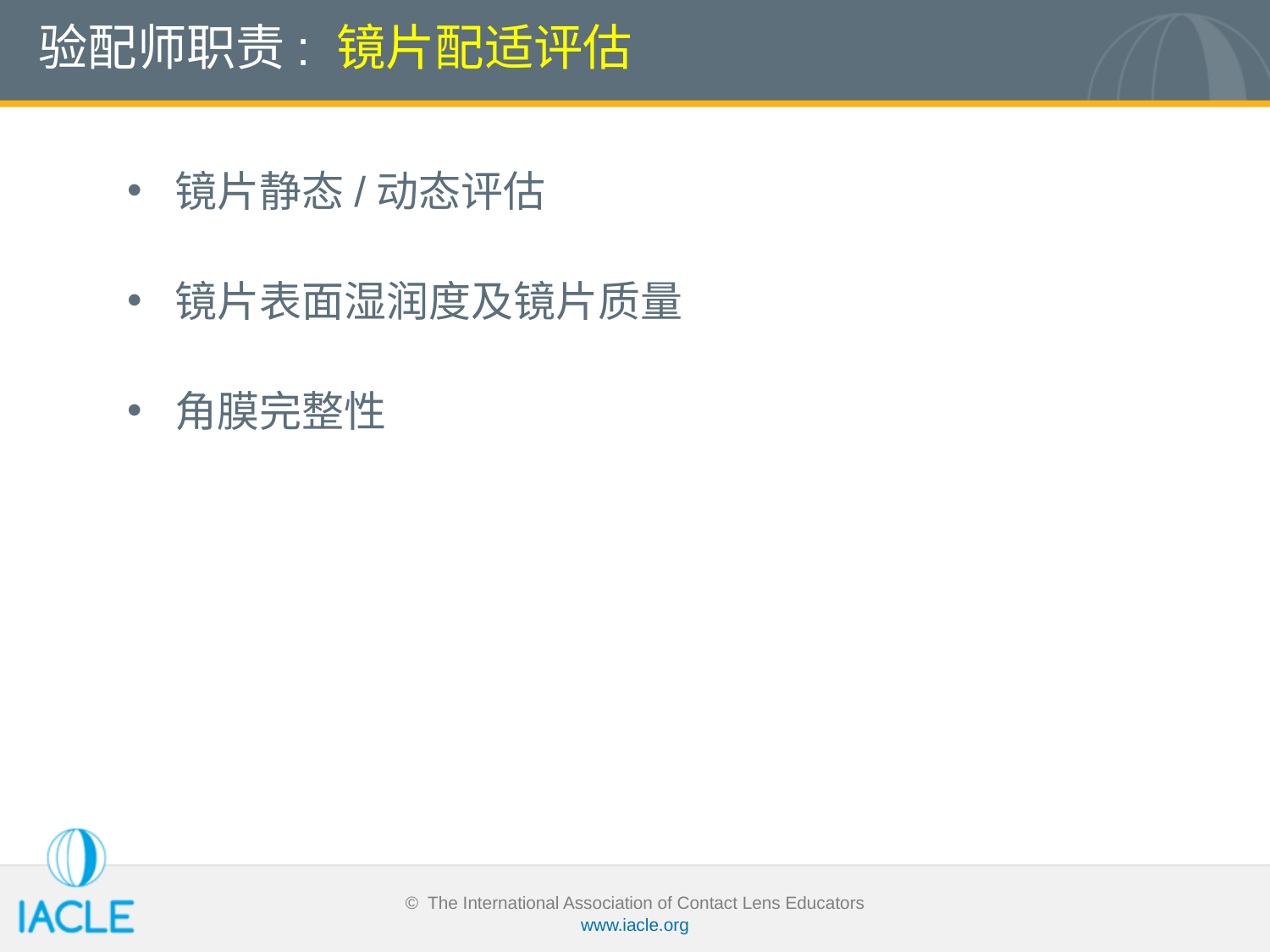

# 验配师职责: 镜片配适评估
镜片静态/动态评估
镜片表面湿润度及镜片质量
角膜完整性